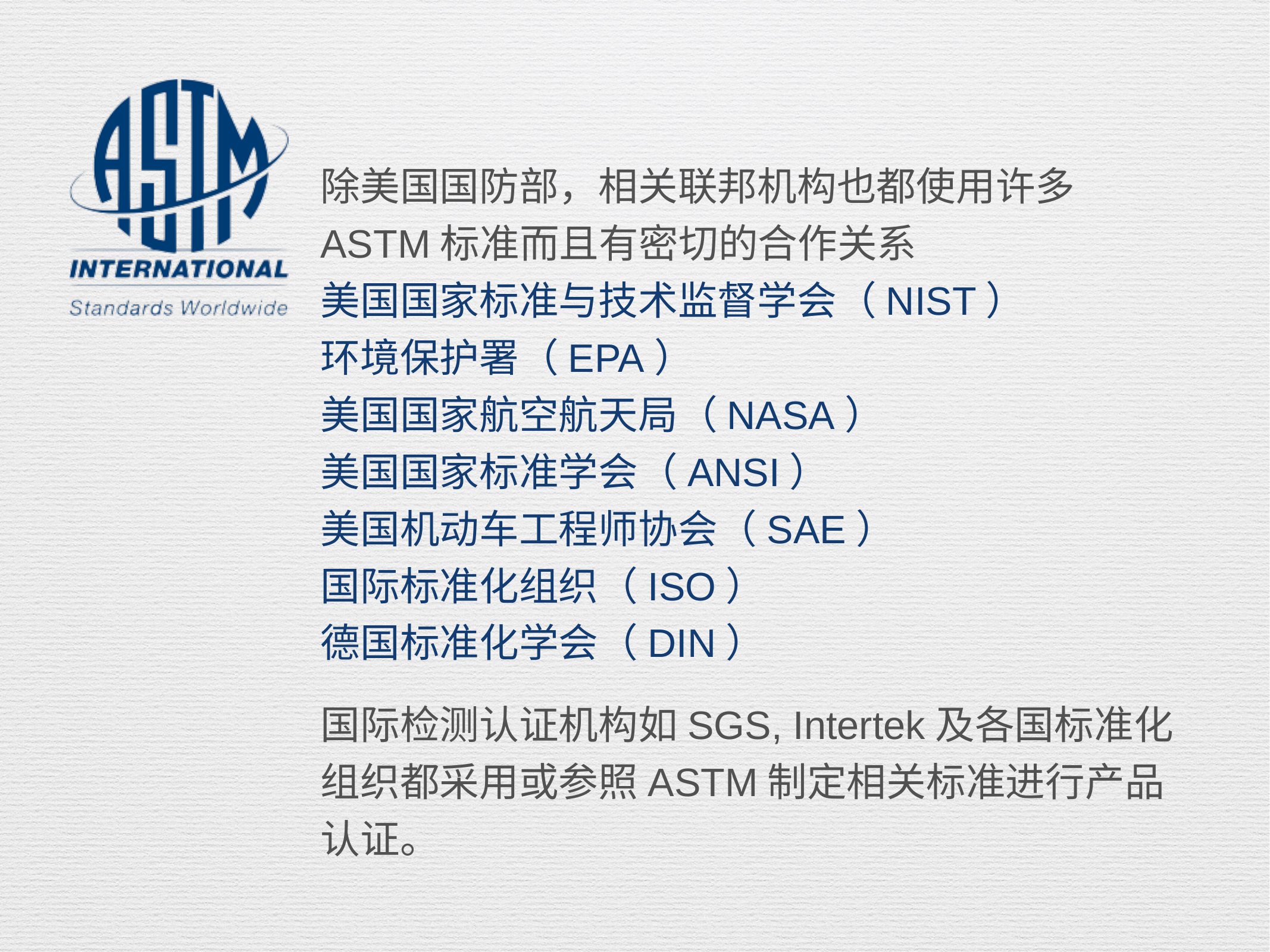

除美国国防部，相关联邦机构也都使用许多ASTM标准而且有密切的合作关系
美国国家标准与技术监督学会（NIST）
环境保护署（EPA）
美国国家航空航天局（NASA）
美国国家标准学会（ANSI）
美国机动车工程师协会（SAE）
国际标准化组织（ISO）
德国标准化学会（DIN）
国际检测认证机构如SGS, Intertek及各国标准化组织都采用或参照ASTM制定相关标准进行产品认证。